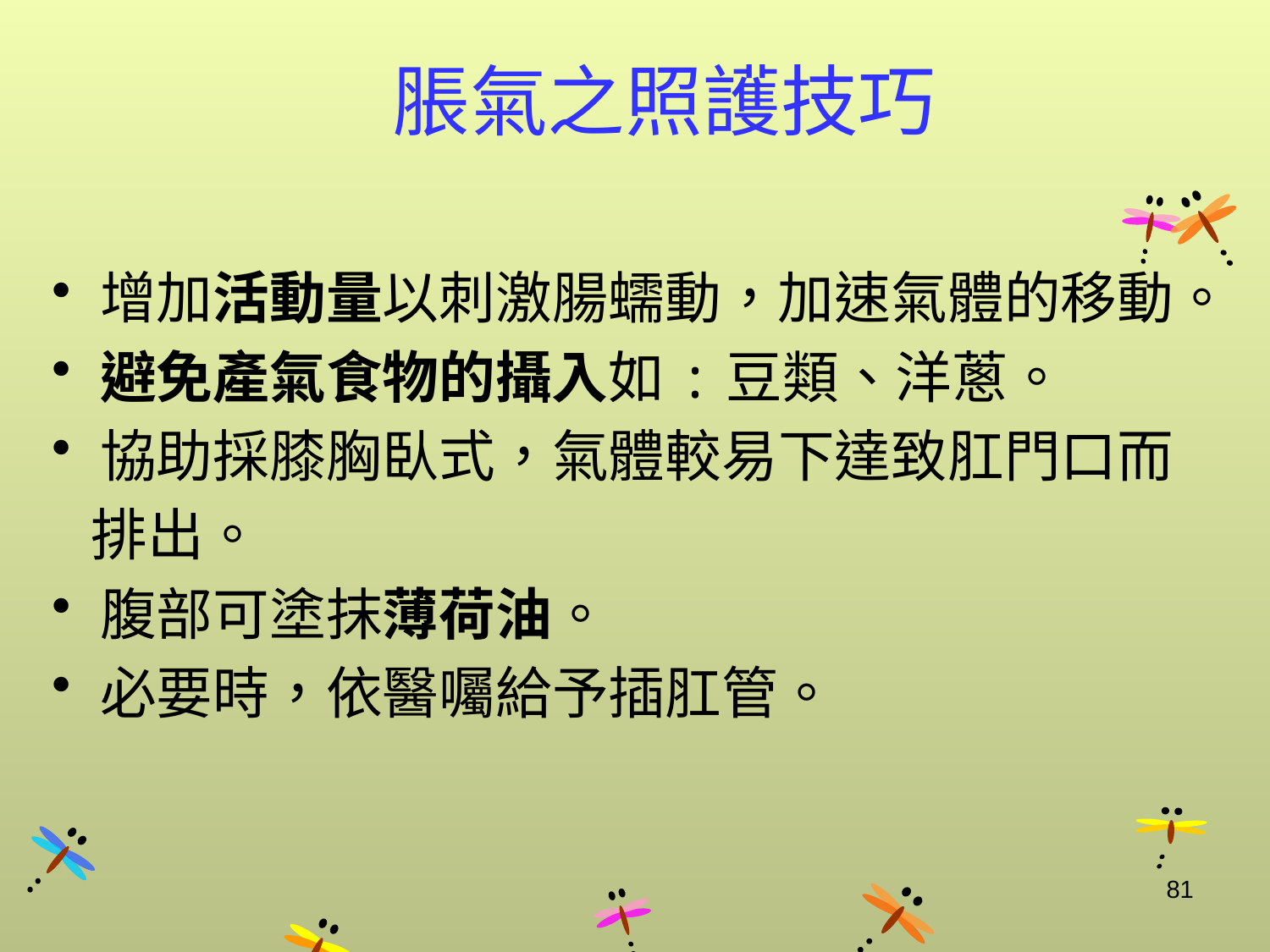

# 脹氣之照護技巧
增加活動量以刺激腸蠕動，加速氣體的移動。
避免產氣食物的攝入如:豆類、洋蔥。
協助採膝胸臥式，氣體較易下達致肛門口而
  排出。
腹部可塗抹薄荷油。
必要時，依醫囑給予插肛管。

81